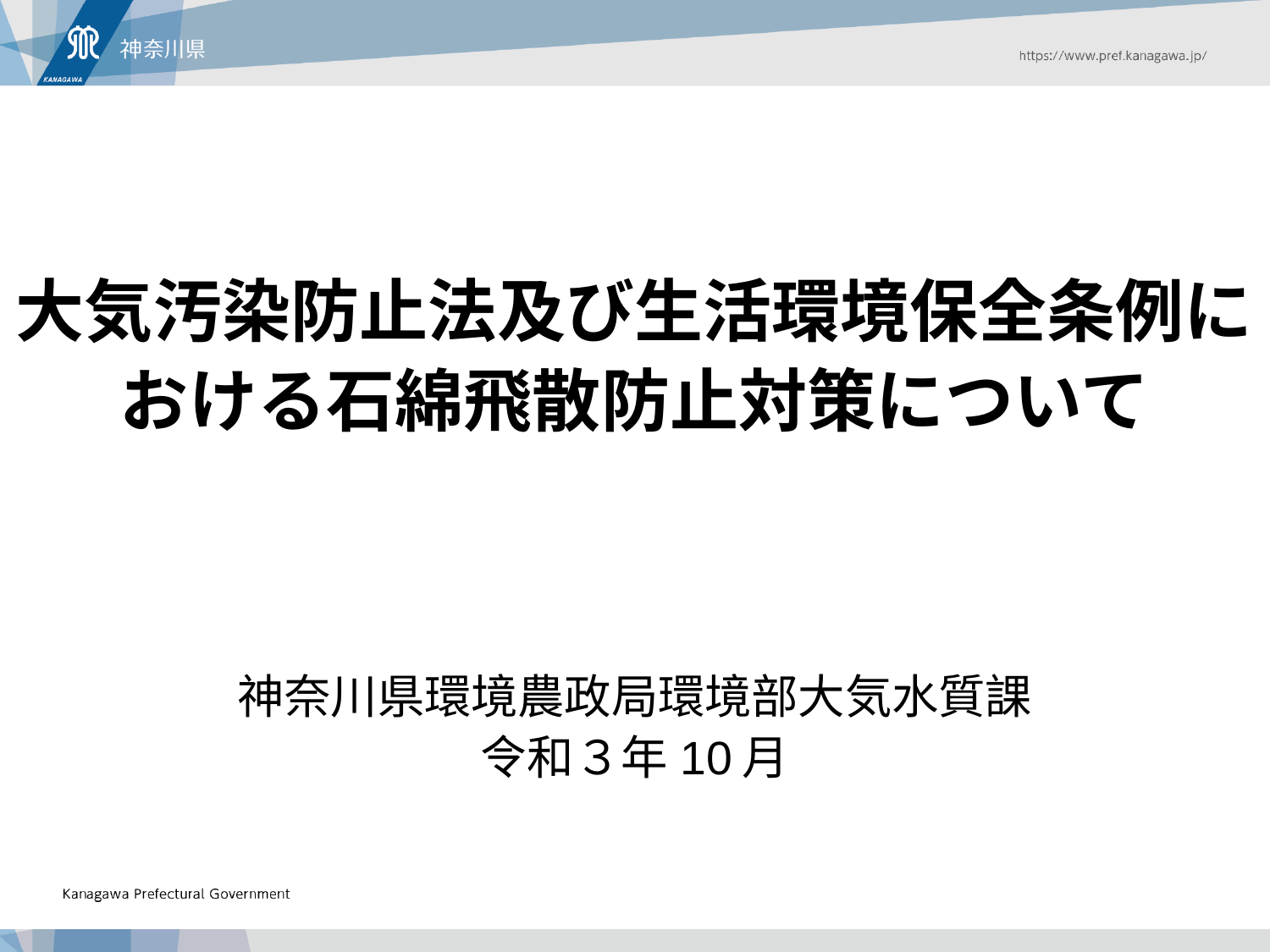

大気汚染防止法及び生活環境保全条例における石綿飛散防止対策について
神奈川県環境農政局環境部大気水質課
令和３年10月